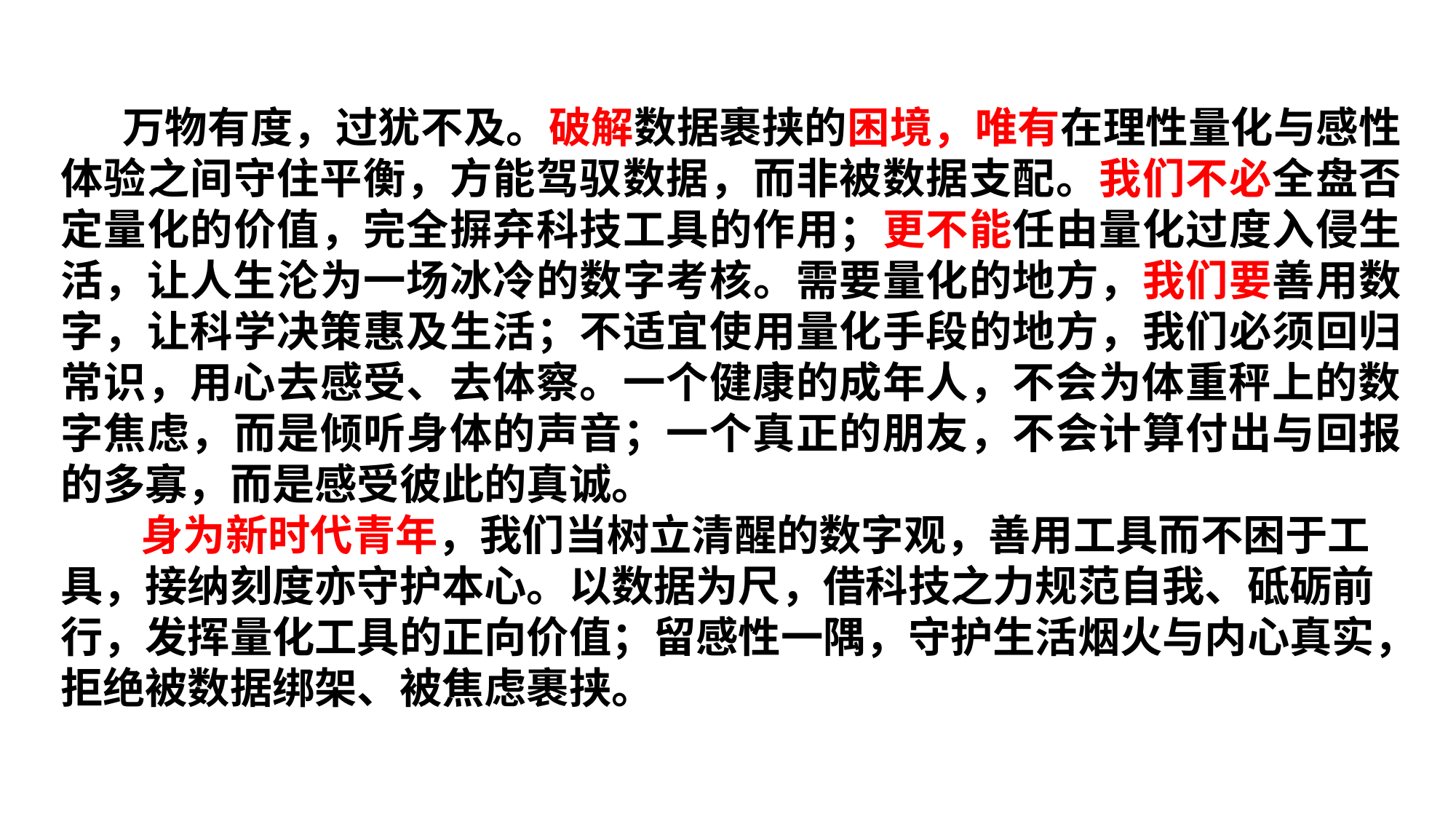

万物有度，过犹不及。破解数据裹挟的困境，唯有在理性量化与感性体验之间守住平衡，方能驾驭数据，而非被数据支配。我们不必全盘否定量化的价值，完全摒弃科技工具的作用；更不能任由量化过度入侵生活，让人生沦为一场冰冷的数字考核。需要量化的地方，我们要善用数字，让科学决策惠及生活；不适宜使用量化手段的地方，我们必须回归常识，用心去感受、去体察。一个健康的成年人，不会为体重秤上的数字焦虑，而是倾听身体的声音；一个真正的朋友，不会计算付出与回报的多寡，而是感受彼此的真诚。
    身为新时代青年，我们当树立清醒的数字观，善用工具而不困于工具，接纳刻度亦守护本心。以数据为尺，借科技之力规范自我、砥砺前行，发挥量化工具的正向价值；留感性一隅，守护生活烟火与内心真实，拒绝被数据绑架、被焦虑裹挟。